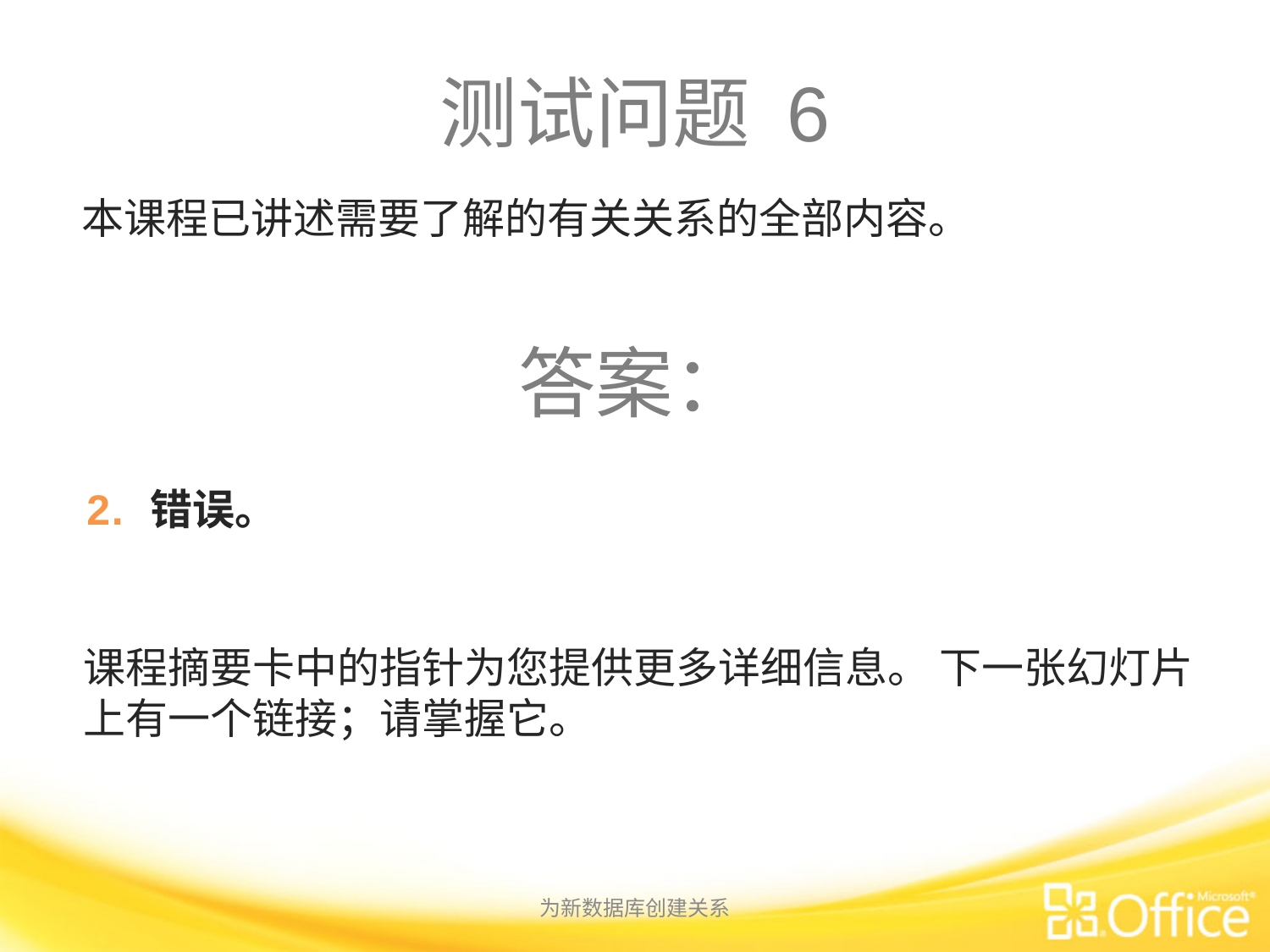

# 测试问题 6
本课程已讲述需要了解的有关关系的全部内容。
答案：
错误。
课程摘要卡中的指针为您提供更多详细信息。 下一张幻灯片上有一个链接；请掌握它。
为新数据库创建关系